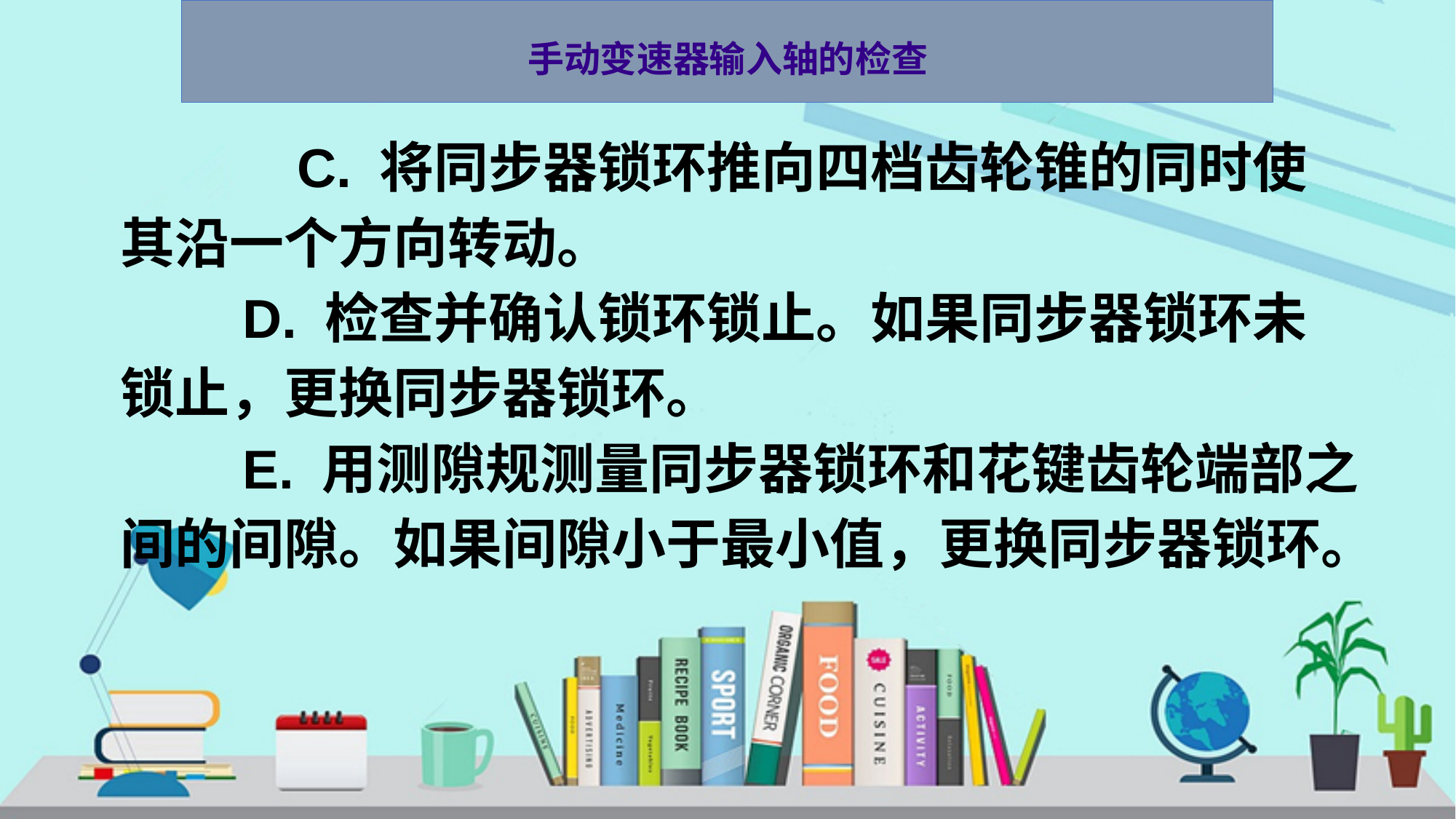

手动变速器输入轴的检查

　　　C. 将同步器锁环推向四档齿轮锥的同时使其沿一个方向转动。
　　D. 检查并确认锁环锁止。如果同步器锁环未锁止，更换同步器锁环。
　　E. 用测隙规测量同步器锁环和花键齿轮端部之间的间隙。如果间隙小于最小值，更换同步器锁环。